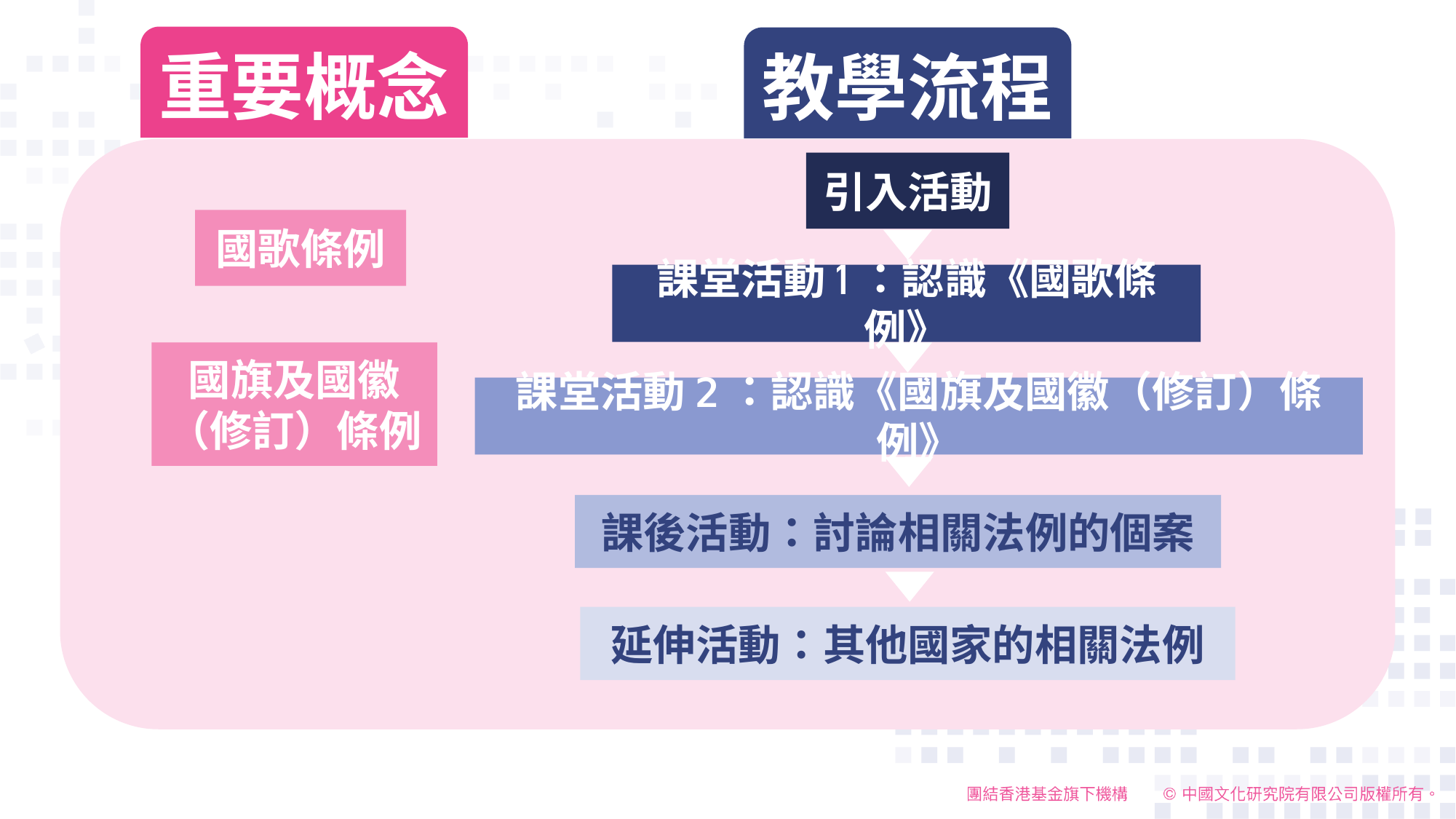

重要概念
教學流程

引入活動
國歌條例

課堂活動1：認識《國歌條例》

國旗及國徽（修訂）條例
課堂活動2：認識《國旗及國徽（修訂）條例》

課後活動：討論相關法例的個案

延伸活動：其他國家的相關法例